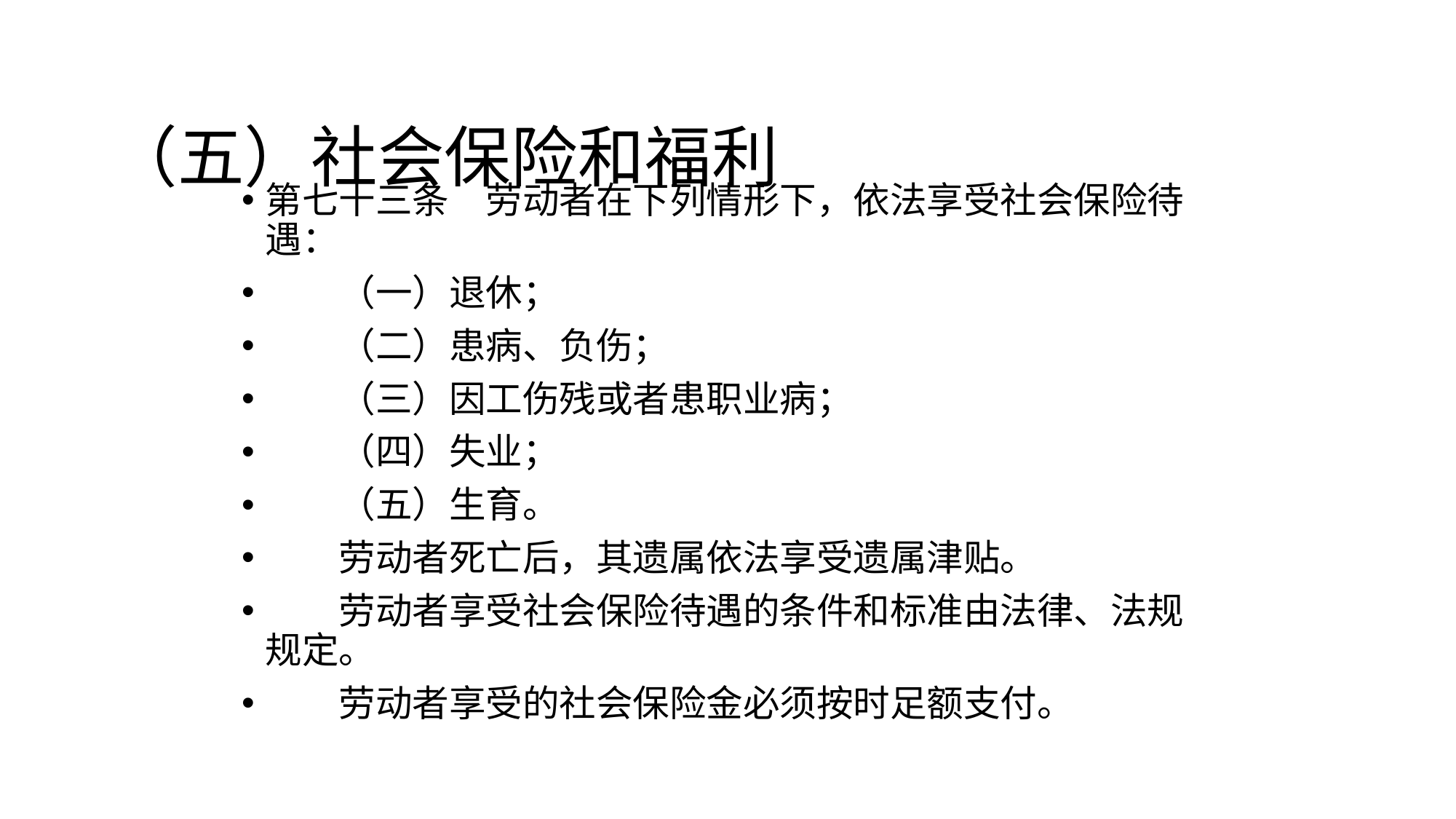

# （五）社会保险和福利
第七十三条　劳动者在下列情形下，依法享受社会保险待遇：
　　（一）退休；
　　（二）患病、负伤；
　　（三）因工伤残或者患职业病；
　　（四）失业；
　　（五）生育。
　　劳动者死亡后，其遗属依法享受遗属津贴。
　　劳动者享受社会保险待遇的条件和标准由法律、法规规定。
　　劳动者享受的社会保险金必须按时足额支付。